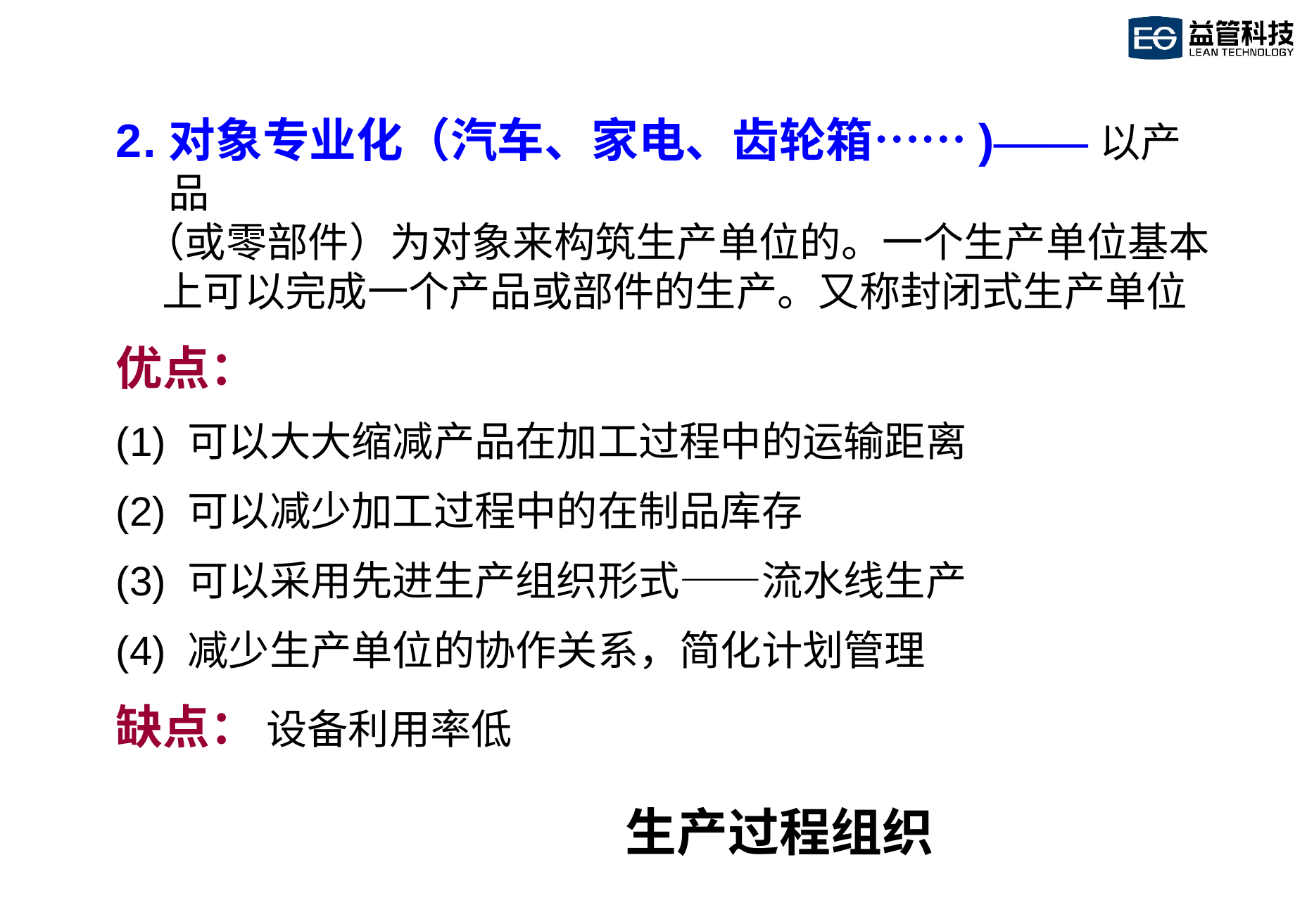

对象专业化（汽车、家电、齿轮箱……)——以产品
  （或零部件）为对象来构筑生产单位的。一个生产单位基本
    上可以完成一个产品或部件的生产。又称封闭式生产单位
优点：
 可以大大缩减产品在加工过程中的运输距离
 可以减少加工过程中的在制品库存
 可以采用先进生产组织形式——流水线生产
 减少生产单位的协作关系，简化计划管理
缺点： 设备利用率低
# 生产过程组织